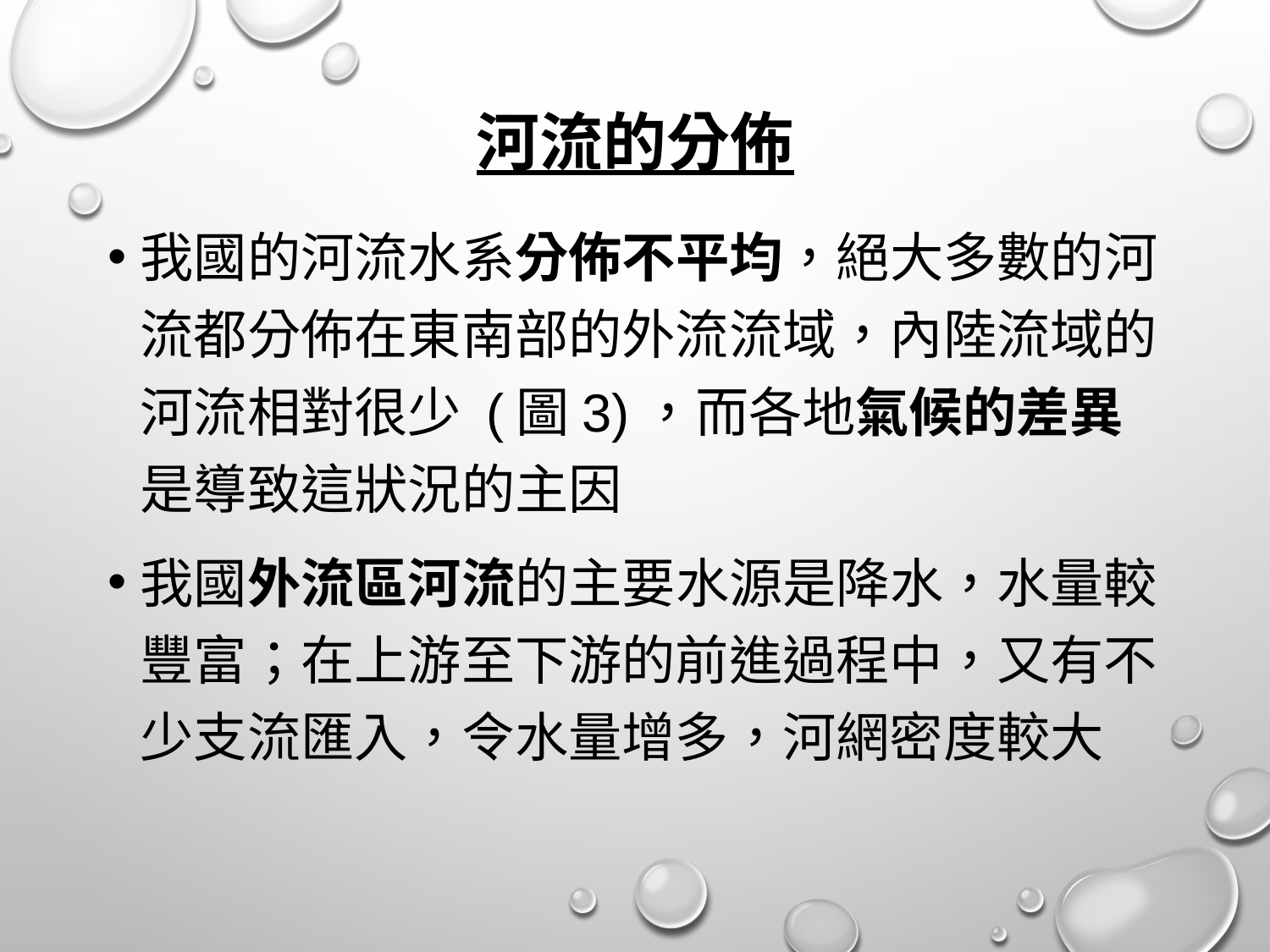

# 河流的分佈
我國的河流水系分佈不平均，絕大多數的河流都分佈在東南部的外流流域，內陸流域的河流相對很少 (圖3)，而各地氣候的差異是導致這狀況的主因
我國外流區河流的主要水源是降水，水量較豐富；在上游至下游的前進過程中，又有不少支流匯入，令水量增多，河網密度較大